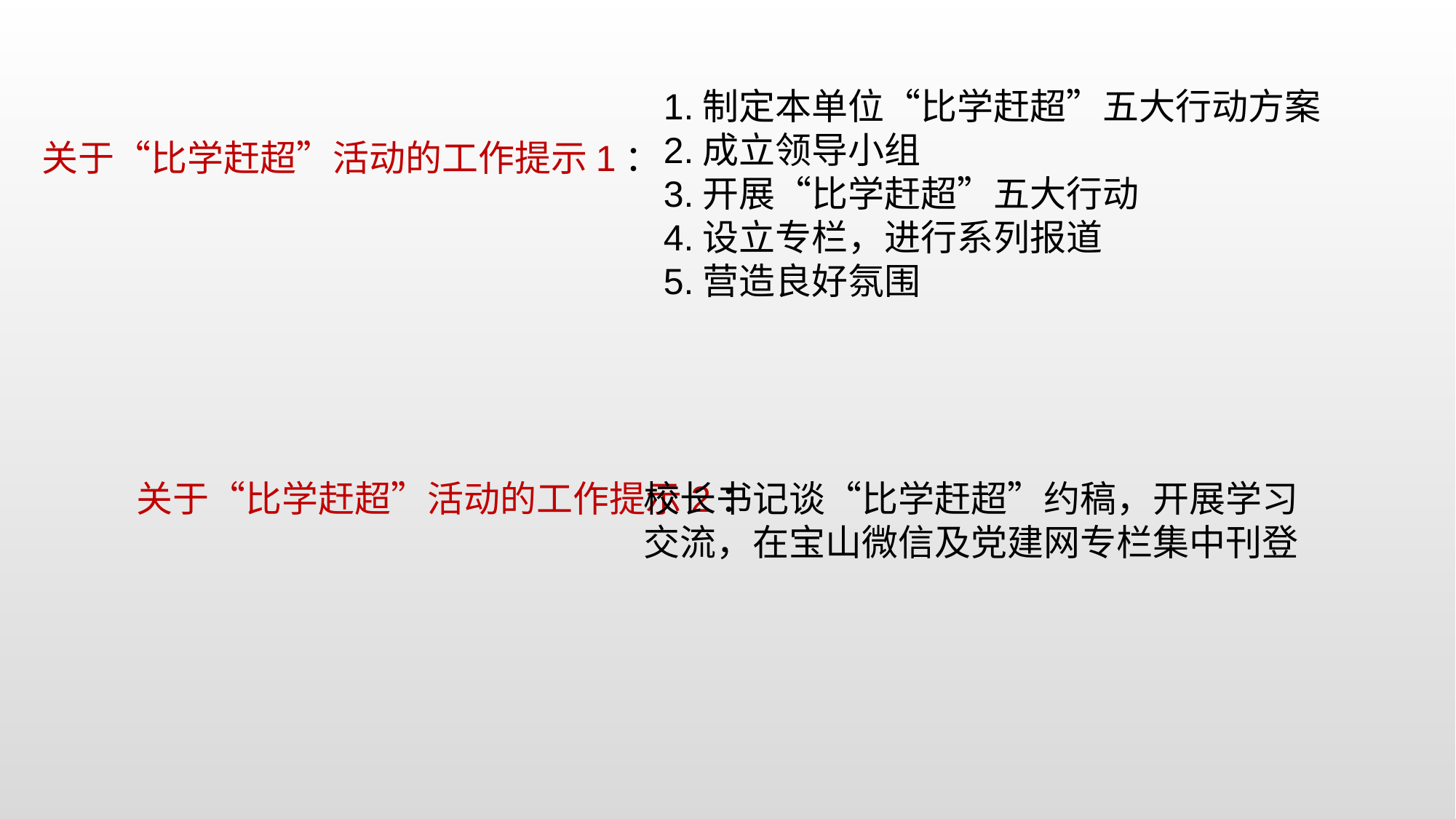

1.制定本单位“比学赶超”五大行动方案
2.成立领导小组
3.开展“比学赶超”五大行动
4.设立专栏，进行系列报道
5.营造良好氛围
关于“比学赶超”活动的工作提示1：
关于“比学赶超”活动的工作提示2：
校长书记谈“比学赶超”约稿，开展学习交流，在宝山微信及党建网专栏集中刊登